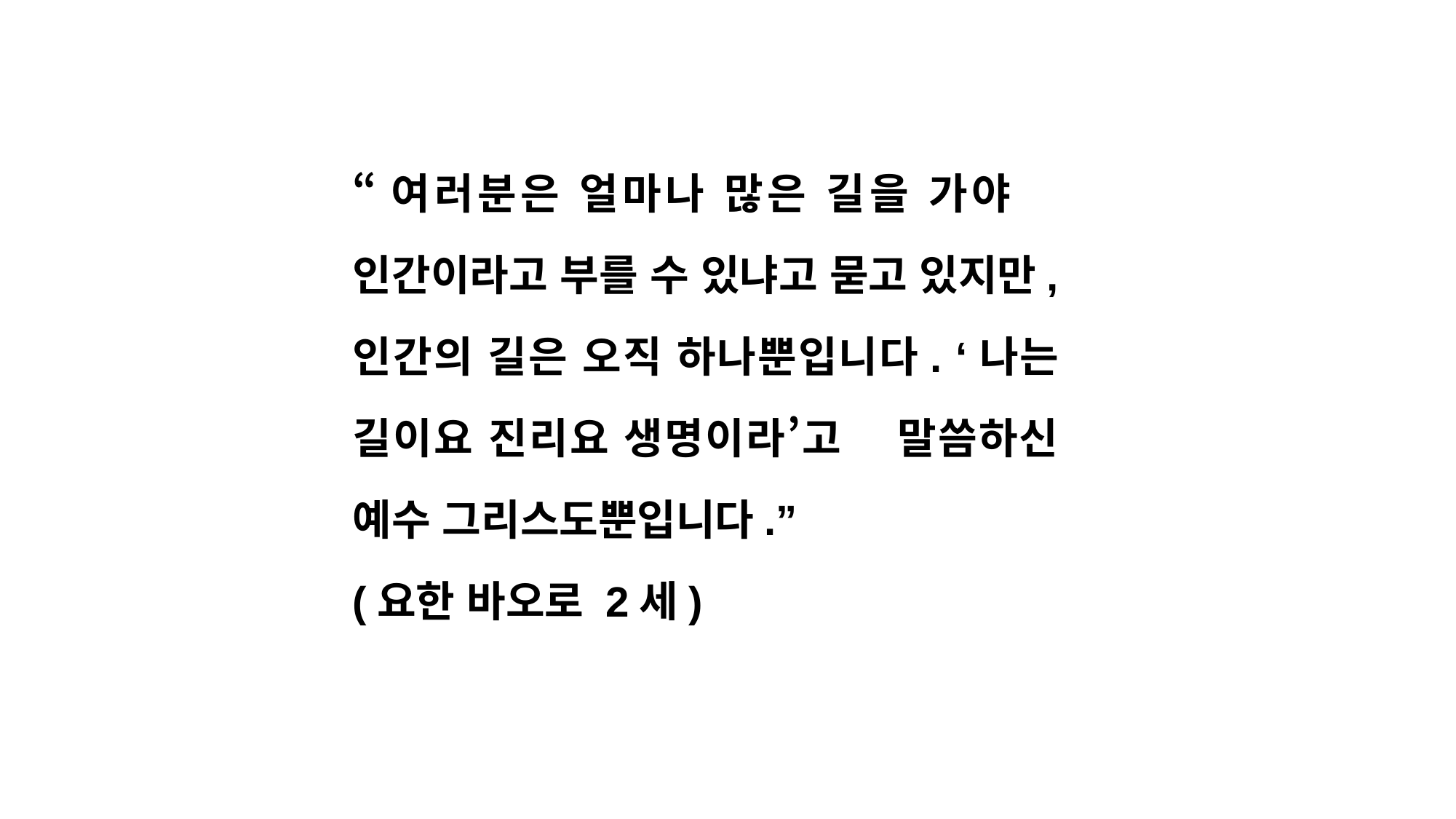

“여러분은 얼마나 많은 길을 가야    인간이라고 부를 수 있냐고 묻고 있지만, 인간의 길은 오직 하나뿐입니다. ‘나는 길이요 진리요 생명이라’고    말씀하신 예수 그리스도뿐입니다.”
(요한 바오로 2세)